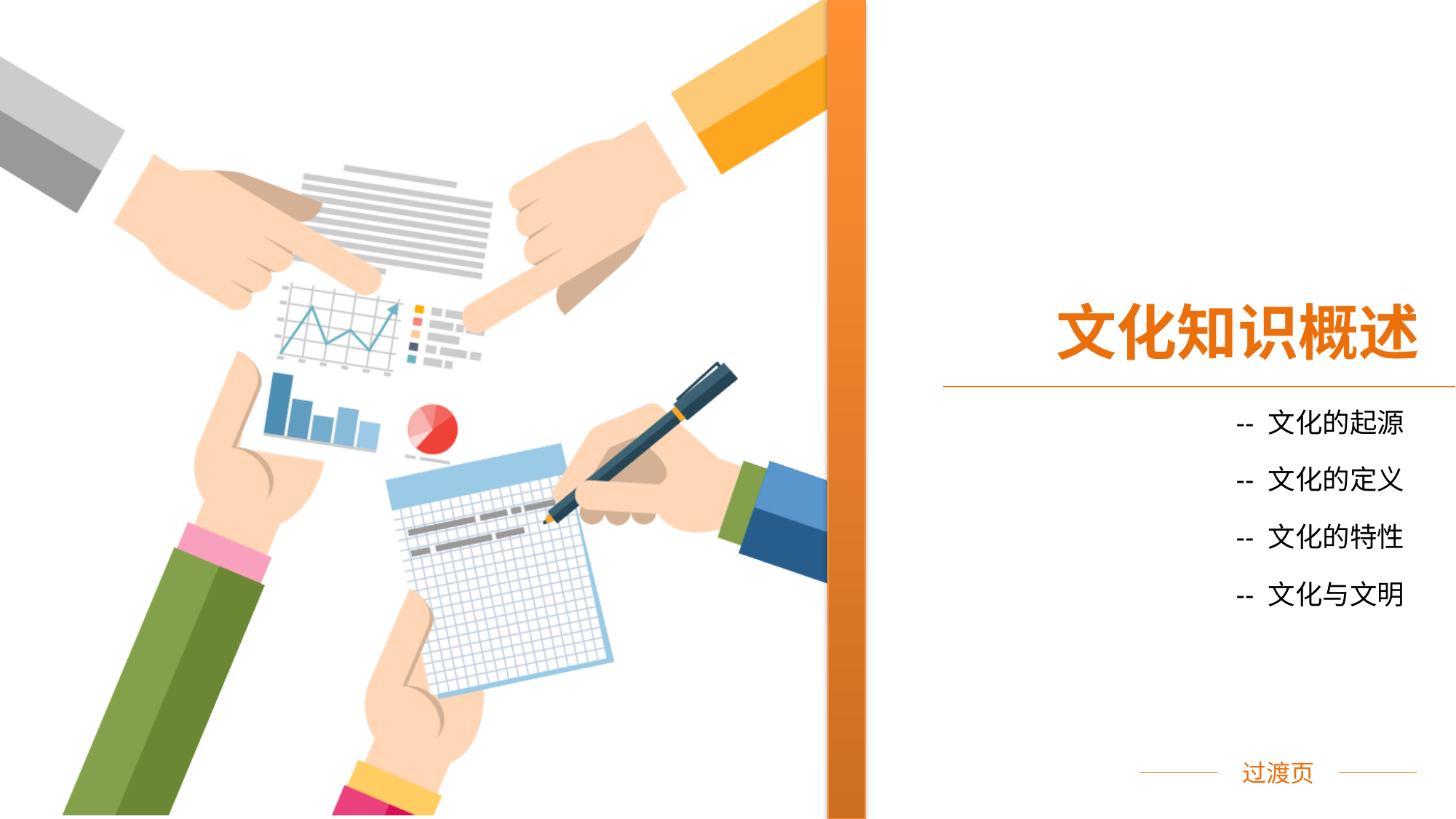

文化知识概述
-- 文化的起源
-- 文化的定义
-- 文化的特性
-- 文化与文明